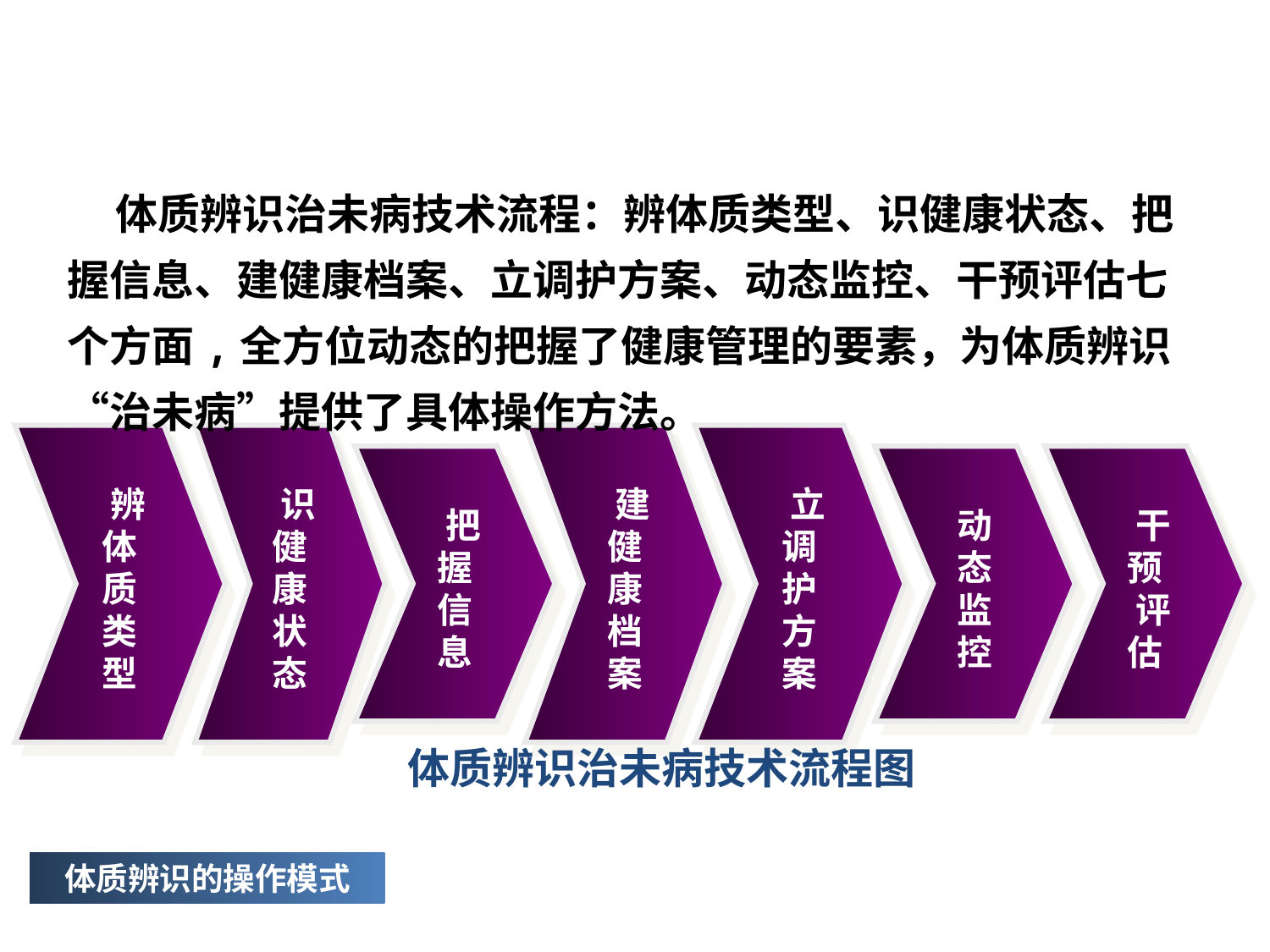

体质辨识治未病技术流程：辨体质类型、识健康状态、把握信息、建健康档案、立调护方案、动态监控、干预评估七个方面,全方位动态的把握了健康管理的要素，为体质辨识“治未病”提供了具体操作方法。

 辨体质
类型

 识健康
状态

 把握
信息

 建健康
档案

 立调护
方案

动态
监控

 干预
 评估

体质辨识治未病技术流程图
体质辨识的操作模式